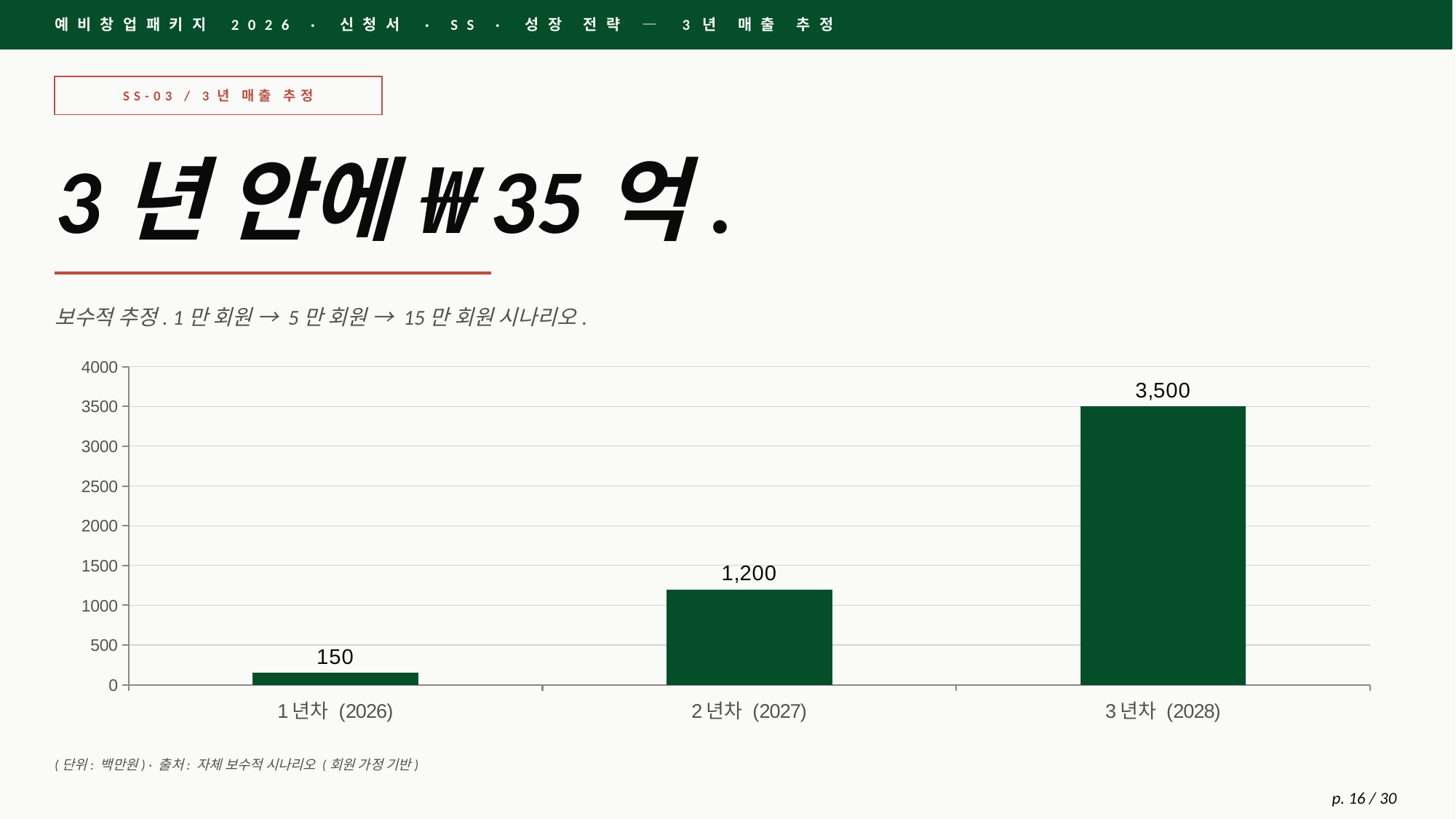

예비창업패키지 2026 · 신청서 · SS · 성장 전략 — 3년 매출 추정

SS-03 / 3년 매출 추정
3년 안에 ₩35억.

보수적 추정. 1만 회원 → 5만 회원 → 15만 회원 시나리오.

### Chart

| Category | 매출 |
|---|---|
| 1년차 (2026) | 150.0 |
| 2년차 (2027) | 1200.0 |
| 3년차 (2028) | 3500.0 |
(단위: 백만원) · 출처: 자체 보수적 시나리오 (회원 가정 기반)
p. 16 / 30